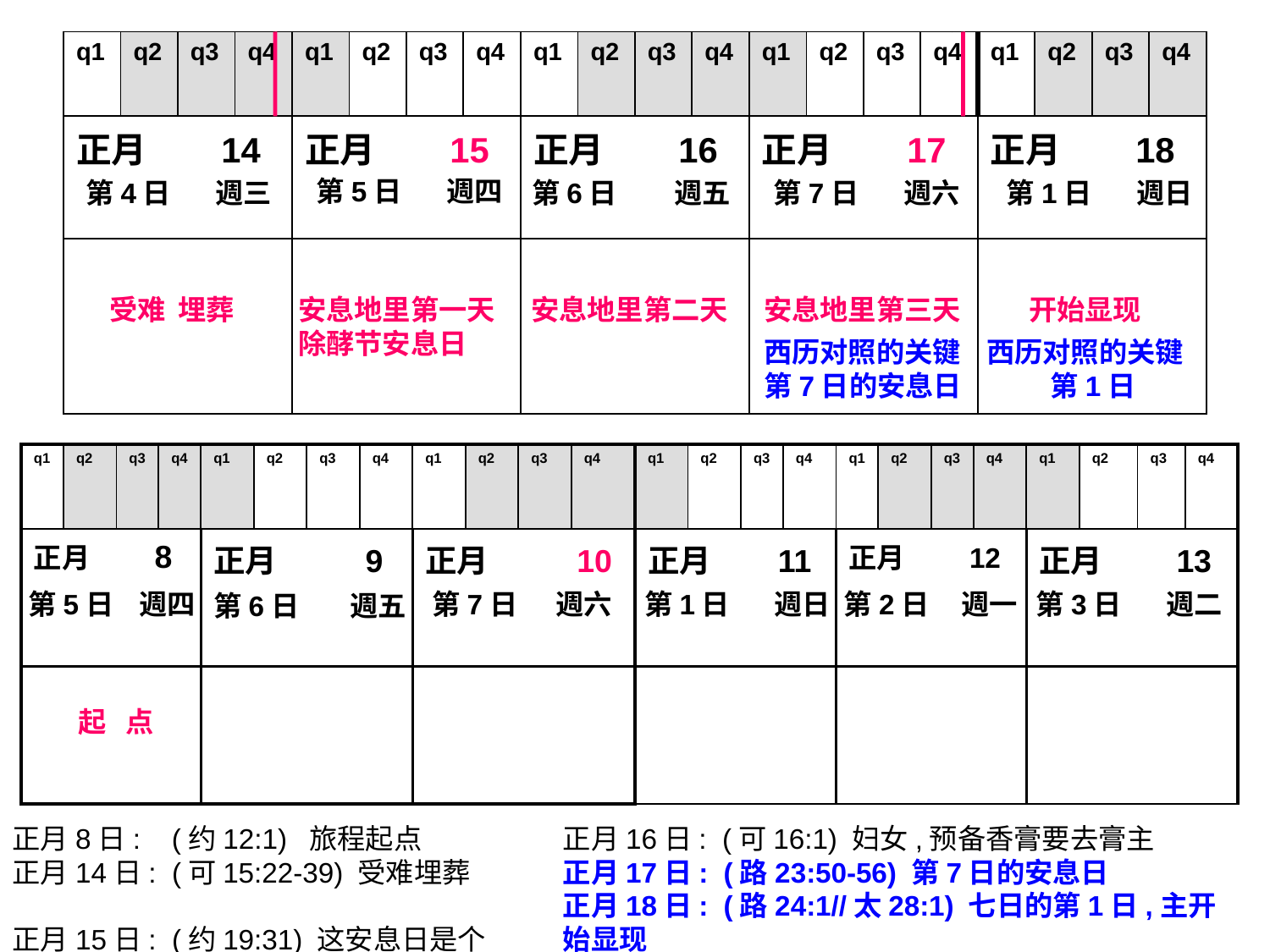

| q1 | q2 | q3 | q4 | q1 | q2 | q3 | q4 | q1 | q2 | q3 | q4 | q1 | q2 | q3 | q4 | q1 | q2 | q3 | q4 |
| --- | --- | --- | --- | --- | --- | --- | --- | --- | --- | --- | --- | --- | --- | --- | --- | --- | --- | --- | --- |
| 正月 14 |  |  |  | 正月 15 |  |  |  | 正月 16 |  |  |  | 正月 17 |  |  |  | 正月 18 |  |  |  |
|  |  |  |  |  |  |  |  |  |  |  |  |  |  |  |  |  |  |  |  |

第5日       週四
第4日       週三
第6日         週五
第7日       週六
第1日       週日

受难  埋葬
安息地里第一天
除酵节安息日
安息地里第二天
安息地里第三天
开始显现
西历对照的关键
第7日的安息日
西历对照的关键
         第1日
| q1 | q2 | q3 | q4 | q1 | q2 | q3 | q4 | q1 | q2 | q3 | q4 |
| --- | --- | --- | --- | --- | --- | --- | --- | --- | --- | --- | --- |
| 正月 8 |  |  |  | 正月 9 |  |  |  | 正月 10 |  |  |  |
|  |  |  |  |  |  |  |  |  |  |  |  |
| q1 | q2 | q3 | q4 | q1 | q2 | q3 | q4 | q1 | q2 | q3 | q4 |
| --- | --- | --- | --- | --- | --- | --- | --- | --- | --- | --- | --- |
| 正月 11 |  |  |  | 正月 12 |  |  |  | 正月 13 |  |  |  |
|  |  |  |  |  |  |  |  |  |  |  |  |
第5日    週四
第7日      週六
第1日       週日
第2日     週一
第3日       週二
第6日        週五
起   点
正月8日:    (约12:1)  旅程起点
正月14日:  (可15:22-39) 受难埋葬
正月15日:  (约19:31) 这安息日是个大日
正月16日:  (可16:1) 妇女,预备香膏要去膏主
正月17日:  (路23:50-56) 第7日的安息日
正月18日:  (路24:1//太28:1) 七日的第1日,主开始显现